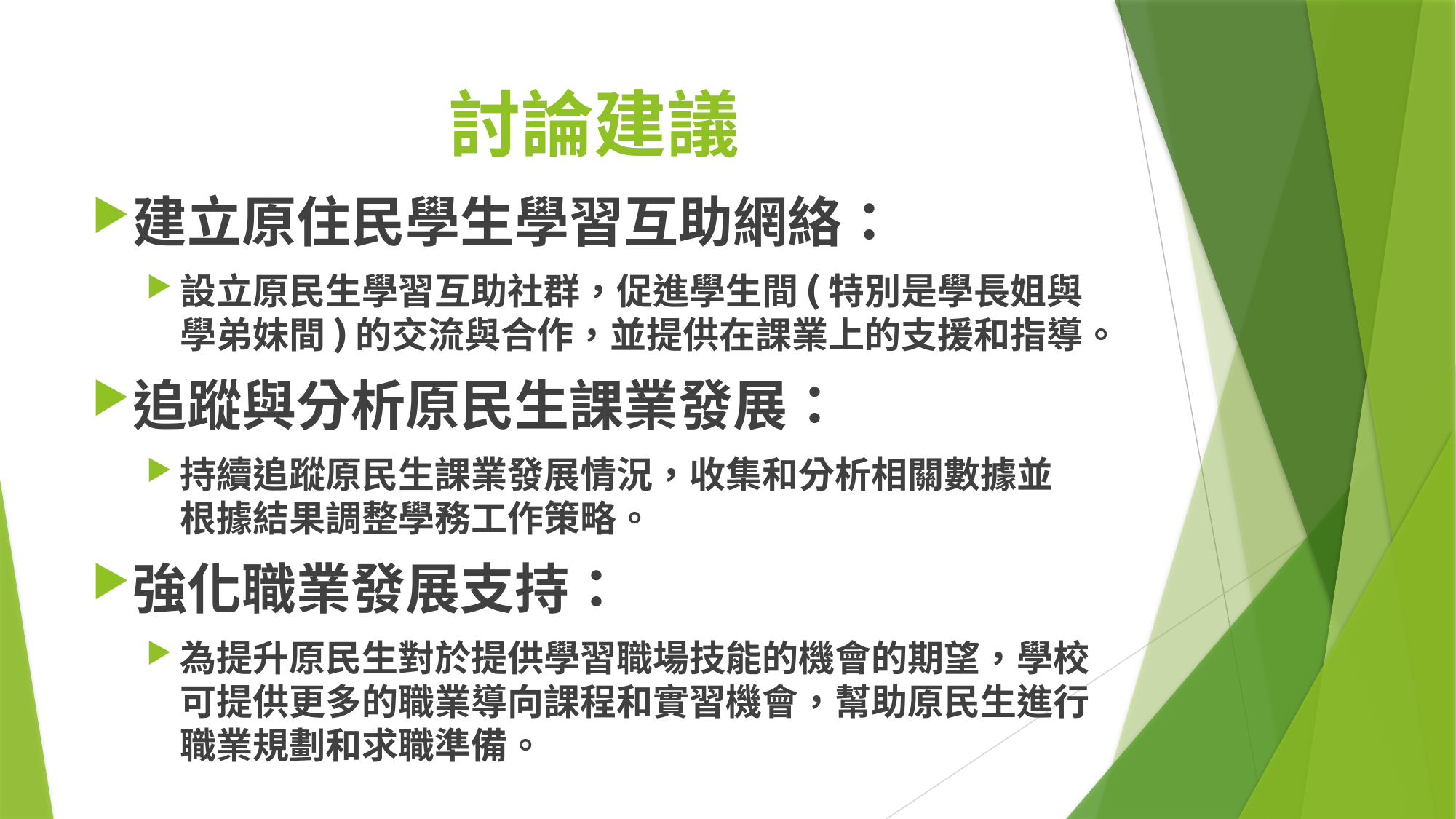

# 討論建議
建立原住民學生學習互助網絡：
設立原民生學習互助社群，促進學生間(特別是學長姐與學弟妹間)的交流與合作，並提供在課業上的支援和指導。
追蹤與分析原民生課業發展：
持續追蹤原民生課業發展情況，收集和分析相關數據並 根據結果調整學務工作策略。
強化職業發展支持：
為提升原民生對於提供學習職場技能的機會的期望，學校可提供更多的職業導向課程和實習機會，幫助原民生進行職業規劃和求職準備。